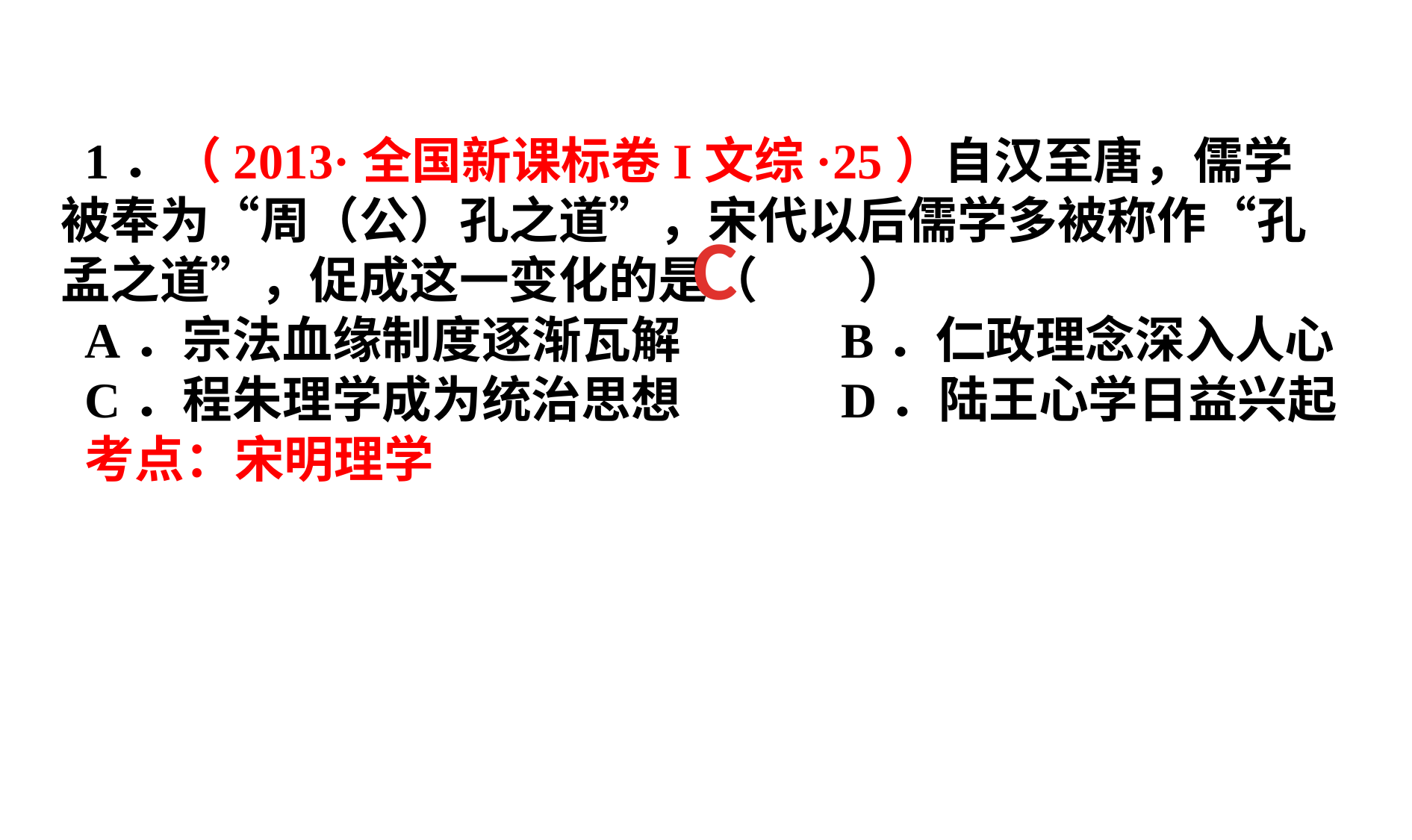

1．（2013·全国新课标卷I文综·25）自汉至唐，儒学被奉为“周（公）孔之道”，宋代以后儒学多被称作“孔孟之道”，促成这一变化的是（　　）
A．宗法血缘制度逐渐瓦解             B．仁政理念深入人心
C．程朱理学成为统治思想             D．陆王心学日益兴起
考点：宋明理学
C